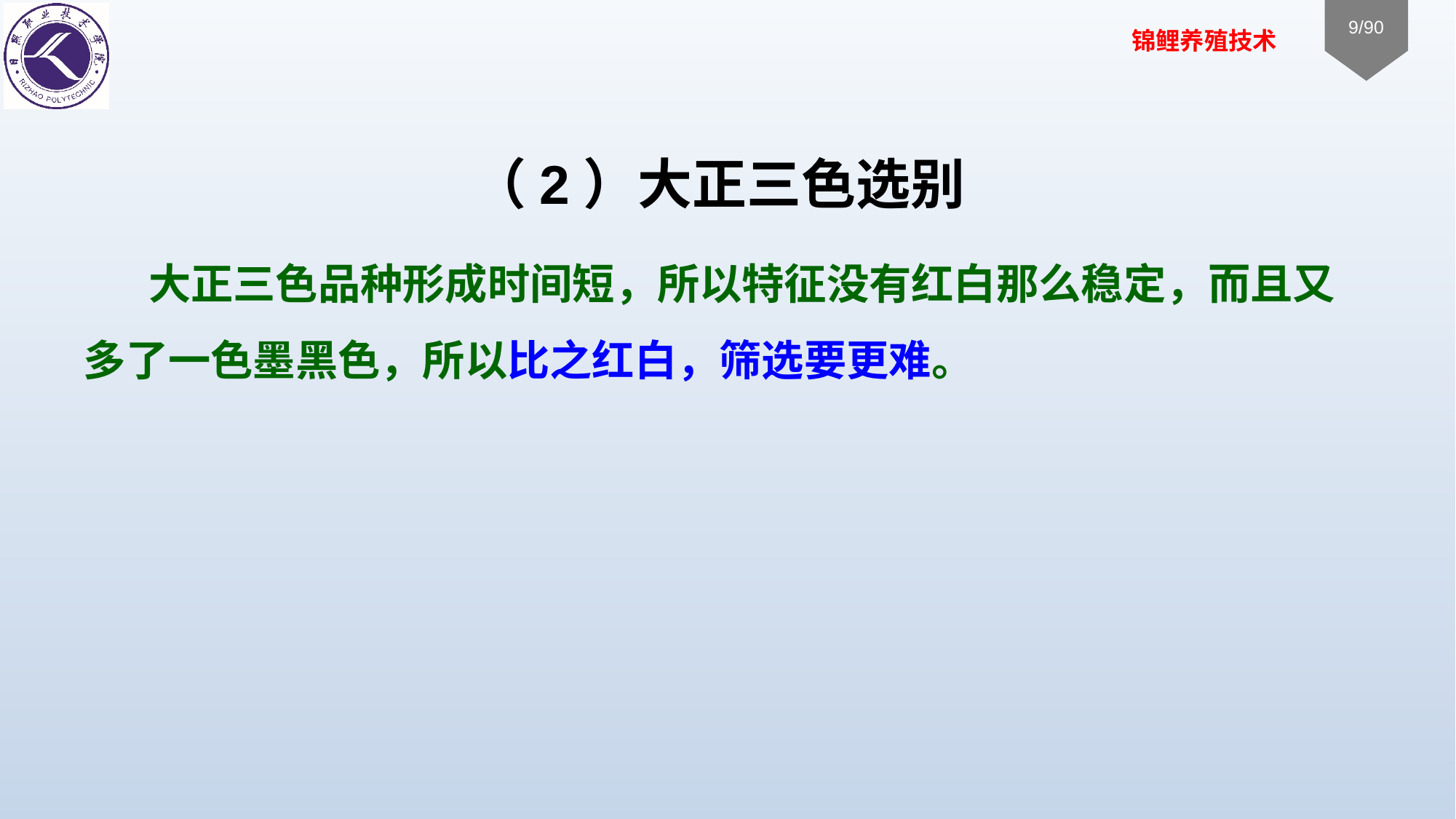

# （2）大正三色选别
  大正三色品种形成时间短，所以特征没有红白那么稳定，而且又多了一色墨黑色，所以比之红白，筛选要更难。